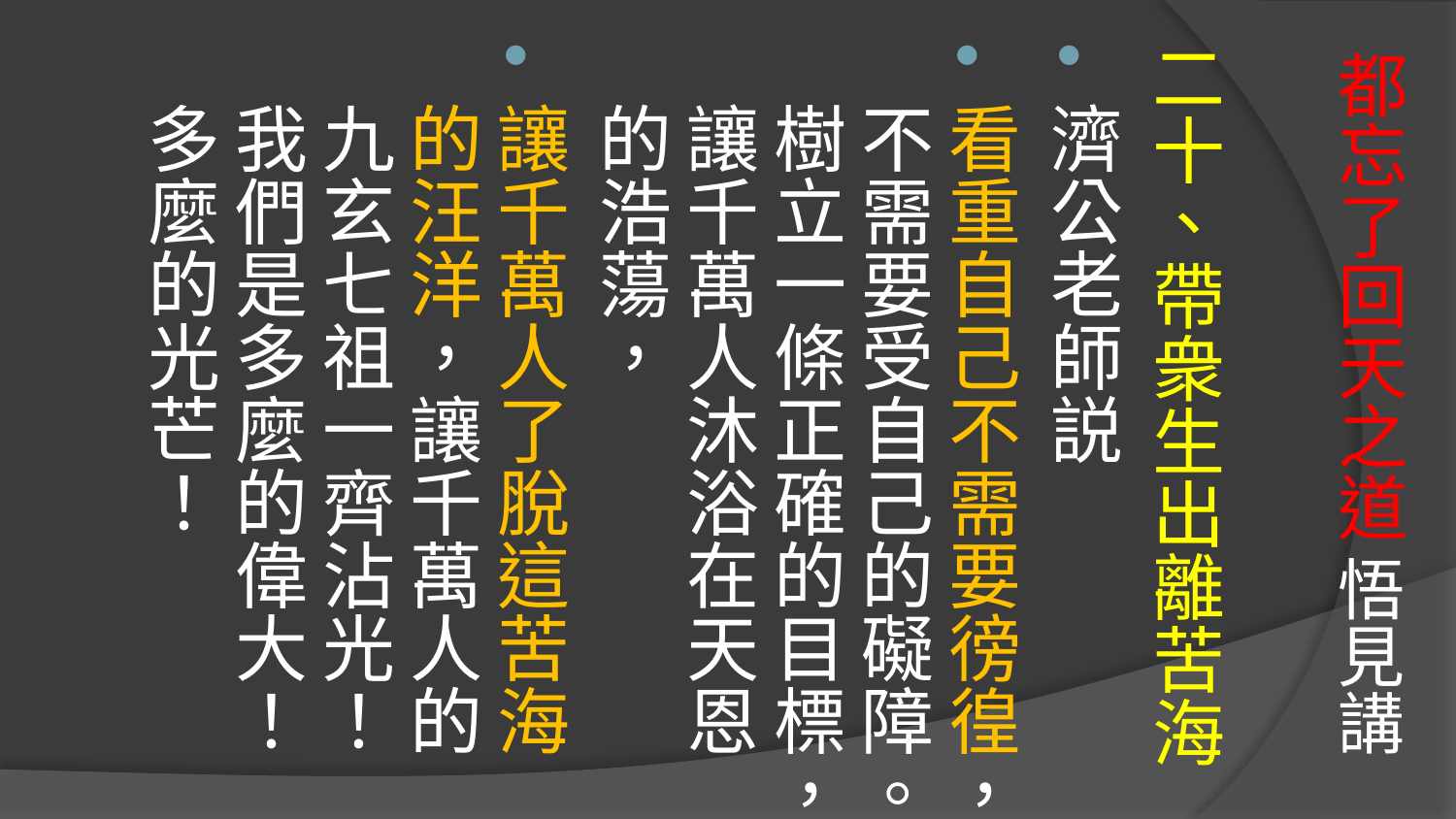

# 都忘了回天之道 悟見講
二十、帶衆生出離苦海
濟公老師説
看重自己不需要徬徨，不需要受自己的礙障。樹立一條正確的目標，讓千萬人沐浴在天恩的浩蕩，
讓千萬人了脫這苦海的汪洋，讓千萬人的九玄七祖一齊沾光！我們是多麼的偉大！多麼的光芒！